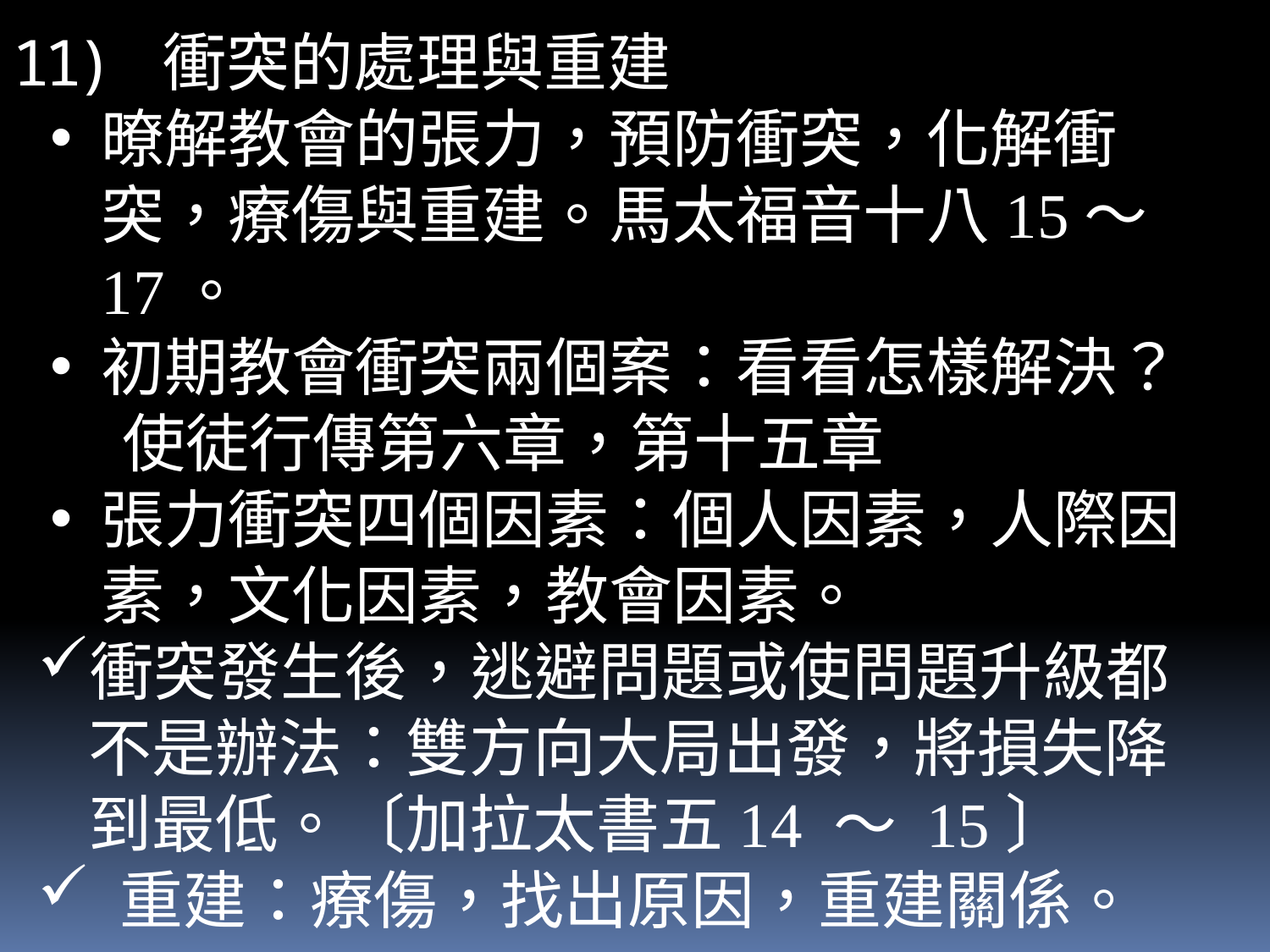

衝突的處理與重建
暸解教會的張力，預防衝突，化解衝突，療傷與重建。馬太福音十八15～17。
初期教會衝突兩個案：看看怎樣解決？
    使徒行傳第六章，第十五章
張力衝突四個因素：個人因素，人際因素，文化因素，教會因素。
衝突發生後，逃避問題或使問題升級都不是辦法：雙方向大局出發，將損失降到最低。〔加拉太書五14 ～ 15〕
 重建：療傷，找出原因，重建關係。